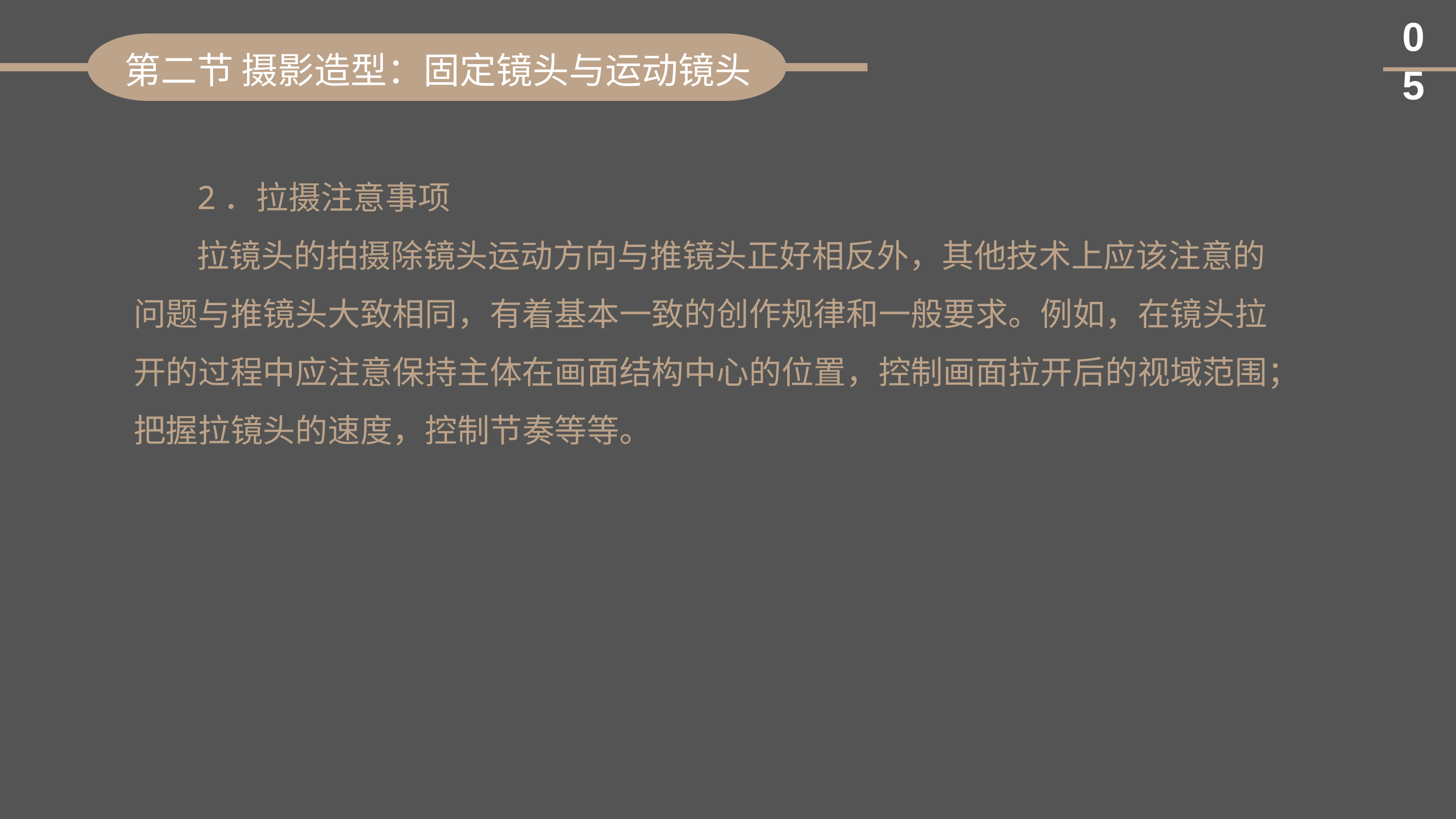

05

第二节 摄影造型：固定镜头与运动镜头

2．拉摄注意事项
拉镜头的拍摄除镜头运动方向与推镜头正好相反外，其他技术上应该注意的问题与推镜头大致相同，有着基本一致的创作规律和一般要求。例如，在镜头拉开的过程中应注意保持主体在画面结构中心的位置，控制画面拉开后的视域范围；把握拉镜头的速度，控制节奏等等。